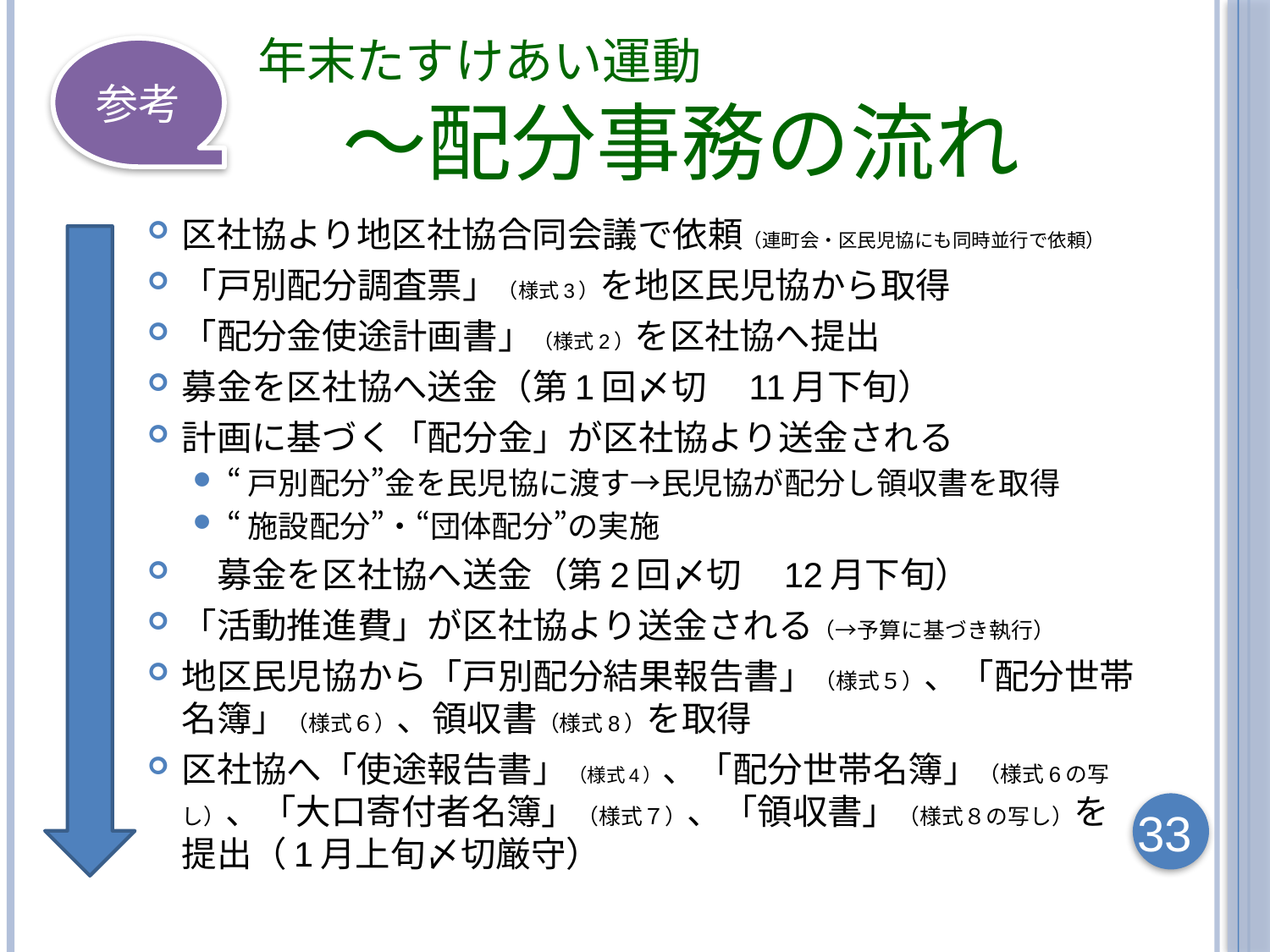

参考
# 年末たすけあい運動 　～配分事務の流れ
区社協より地区社協合同会議で依頼（連町会・区民児協にも同時並行で依頼）
「戸別配分調査票」（様式3）を地区民児協から取得
「配分金使途計画書」（様式2）を区社協へ提出
募金を区社協へ送金（第1回〆切　11月下旬）
計画に基づく「配分金」が区社協より送金される
“戸別配分”金を民児協に渡す→民児協が配分し領収書を取得
“施設配分”・“団体配分”の実施
　募金を区社協へ送金（第2回〆切　12月下旬）
「活動推進費」が区社協より送金される（→予算に基づき執行）
地区民児協から「戸別配分結果報告書」（様式５）、「配分世帯名簿」（様式６）、領収書（様式8）を取得
区社協へ「使途報告書」（様式4）、「配分世帯名簿」（様式6の写し）、「大口寄付者名簿」（様式７）、「領収書」（様式８の写し）を提出（1月上旬〆切厳守）

33